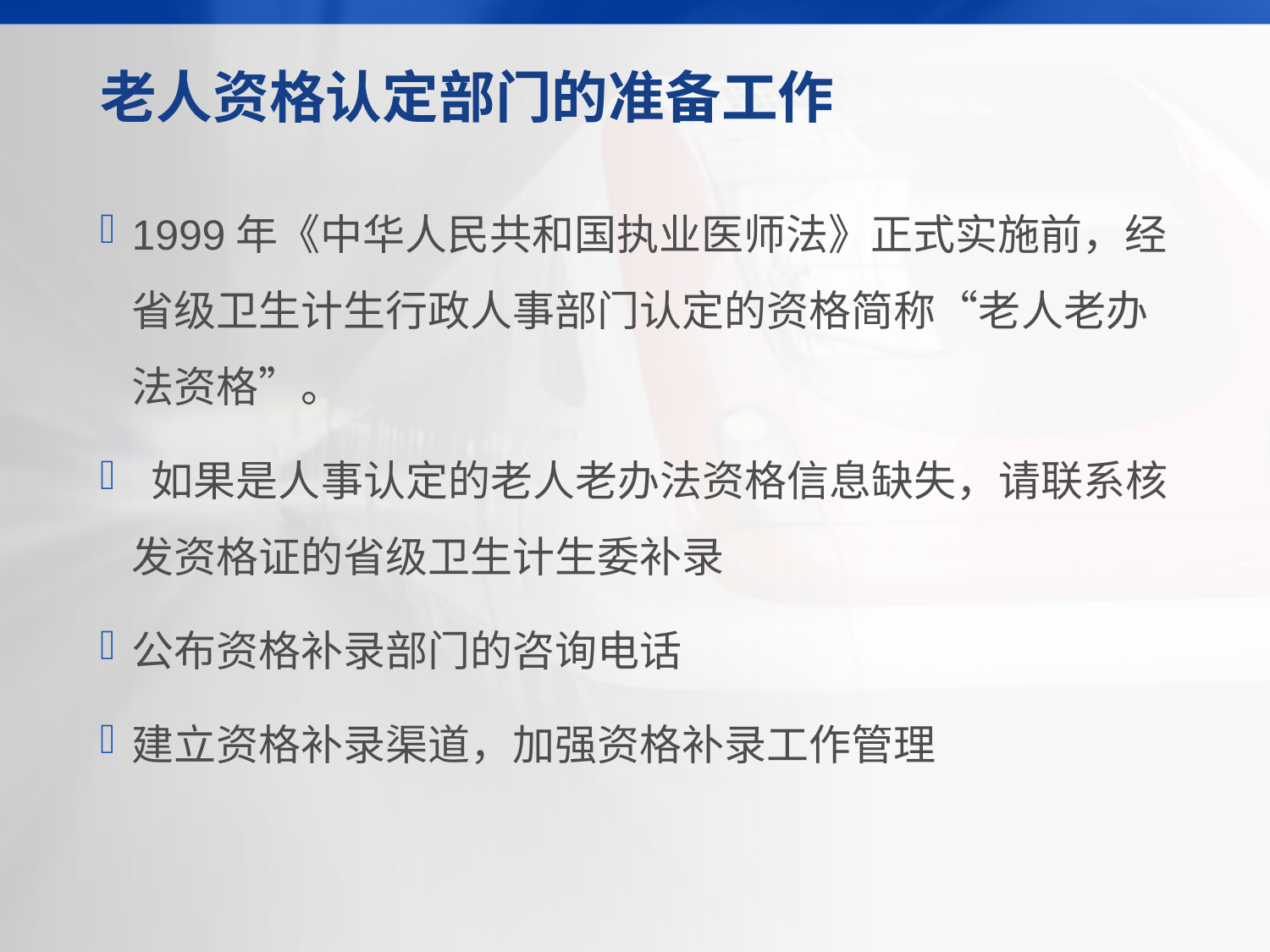

# 老人资格认定部门的准备工作
1999年《中华人民共和国执业医师法》正式实施前，经省级卫生计生行政人事部门认定的资格简称“老人老办法资格”。
 如果是人事认定的老人老办法资格信息缺失，请联系核发资格证的省级卫生计生委补录
公布资格补录部门的咨询电话
建立资格补录渠道，加强资格补录工作管理